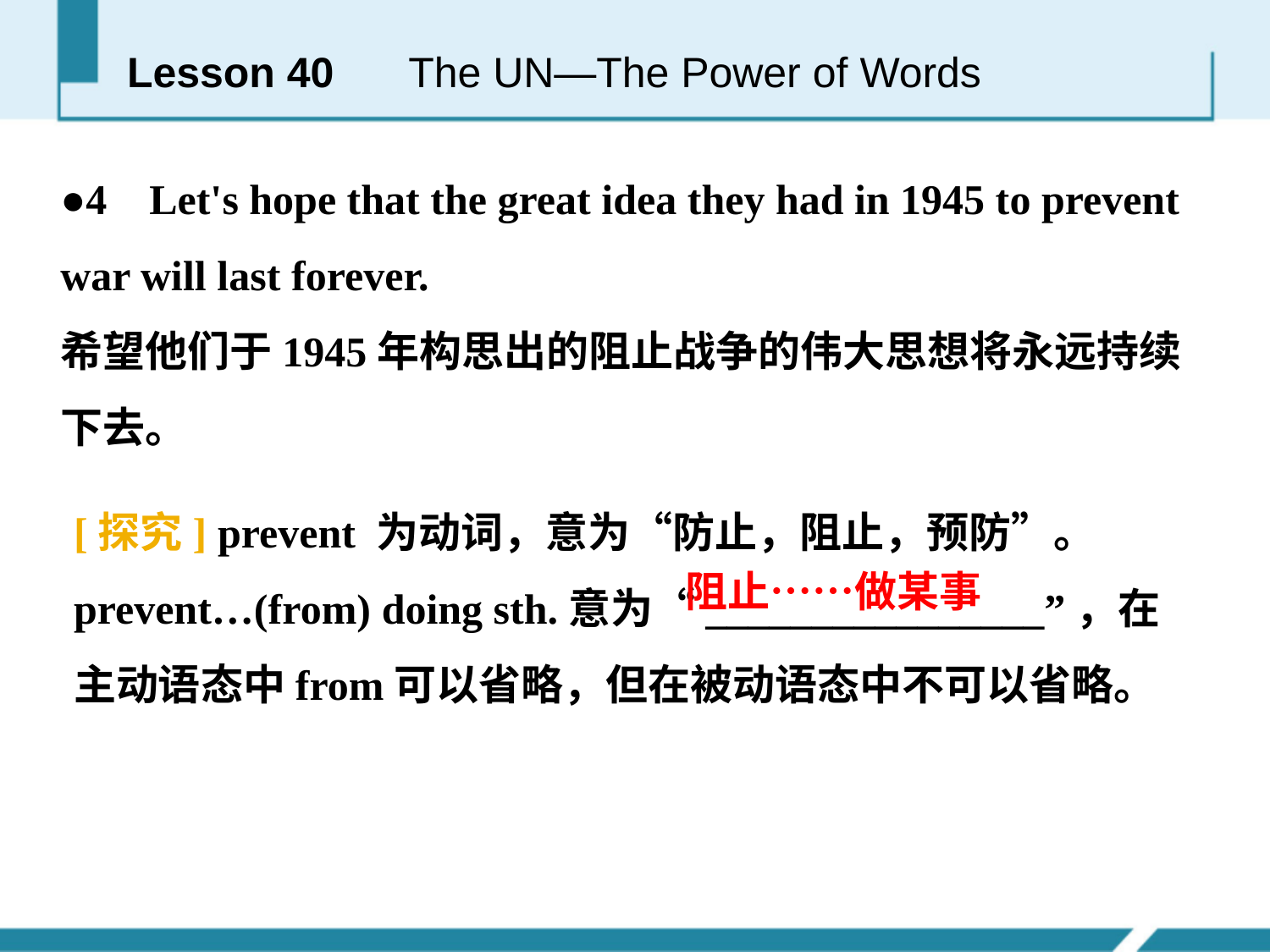

Lesson 40 　The UN—The Power of Words
●4    Let's hope that the great idea they had in 1945 to prevent war will last forever.
希望他们于1945年构思出的阻止战争的伟大思想将永远持续下去。
[探究] prevent 为动词，意为“防止，阻止，预防”。 prevent…(from) doing sth.意为“________________”，在主动语态中from可以省略，但在被动语态中不可以省略。
阻止……做某事